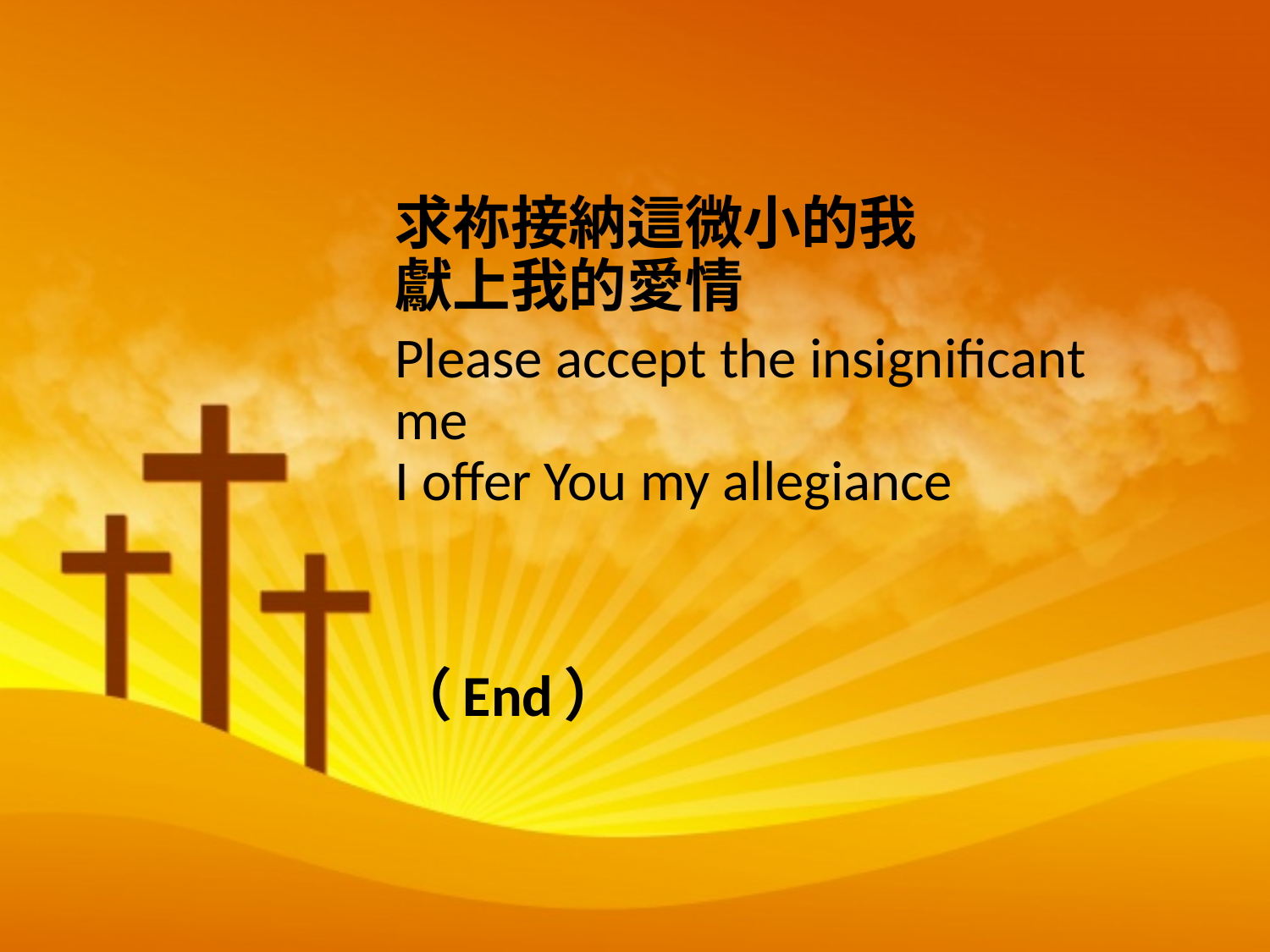

求祢接納這微小的我
獻上我的愛情
Please accept the insignificant me
I offer You my allegiance

（End）